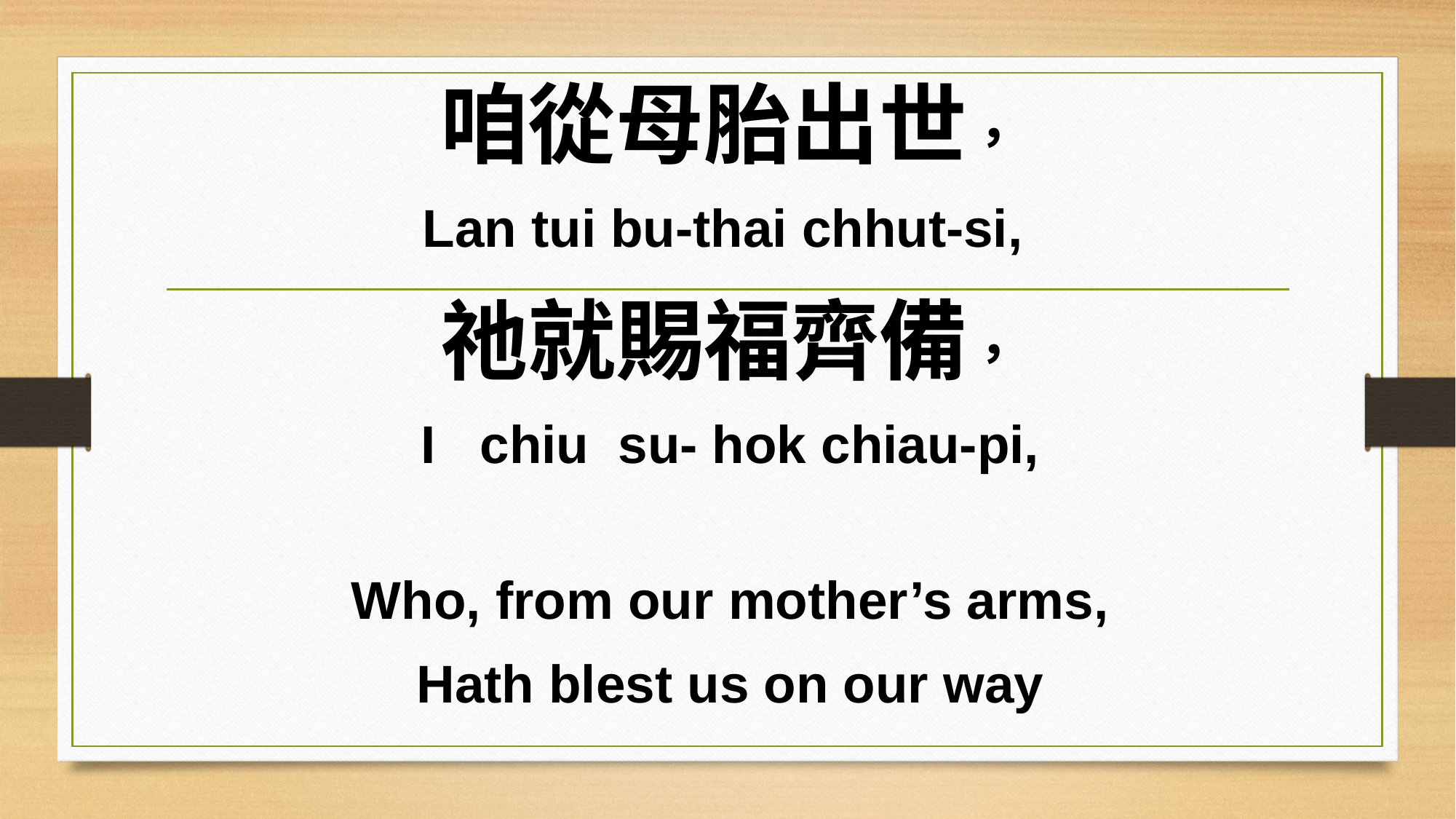

咱從母胎出世，
Lan tui bu-thai chhut-si,
祂就賜福齊備，
I   chiu  su- hok chiau-pi,

Who, from our mother’s arms,
Hath blest us on our way